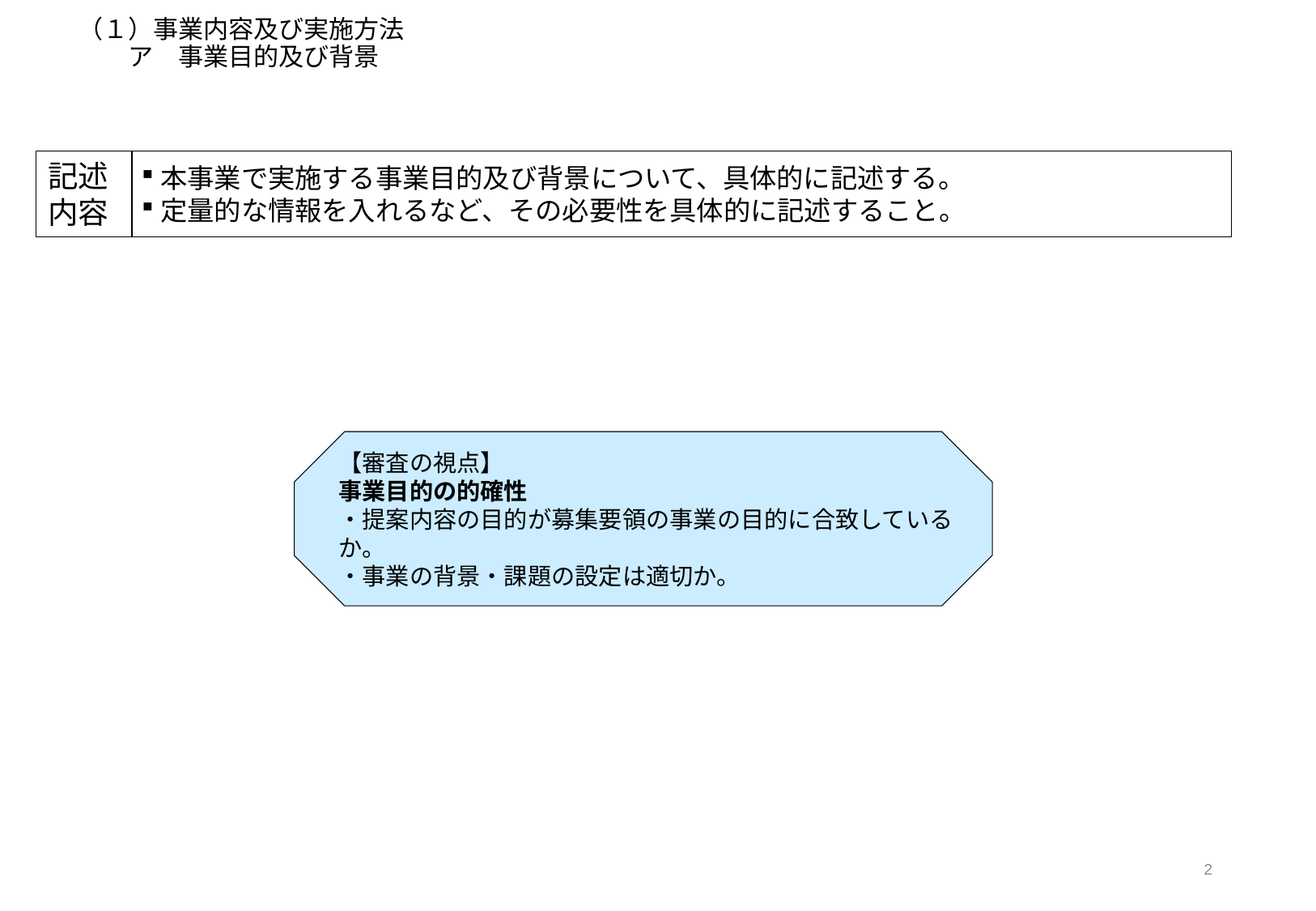

# （１）事業内容及び実施方法 　　ア　事業目的及び背景
本事業で実施する事業目的及び背景について、具体的に記述する。
定量的な情報を入れるなど、その必要性を具体的に記述すること。
記述内容
【審査の視点】
事業目的の的確性
・提案内容の目的が募集要領の事業の目的に合致しているか。
・事業の背景・課題の設定は適切か。
2